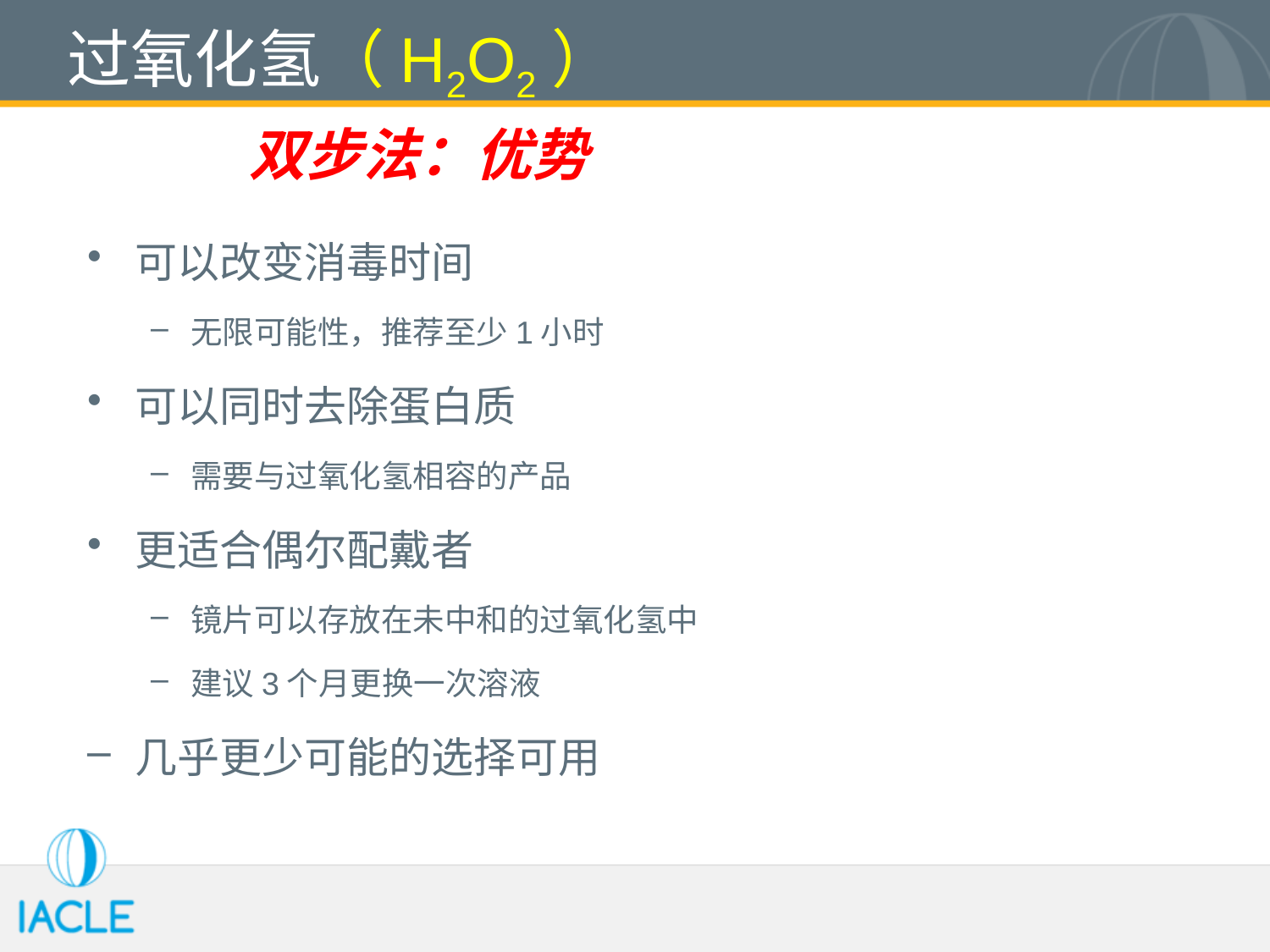

# 过氧化氢（H2O2）
双步法：优势
可以改变消毒时间
无限可能性，推荐至少1小时
可以同时去除蛋白质
需要与过氧化氢相容的产品
更适合偶尔配戴者
镜片可以存放在未中和的过氧化氢中
建议3个月更换一次溶液
几乎更少可能的选择可用